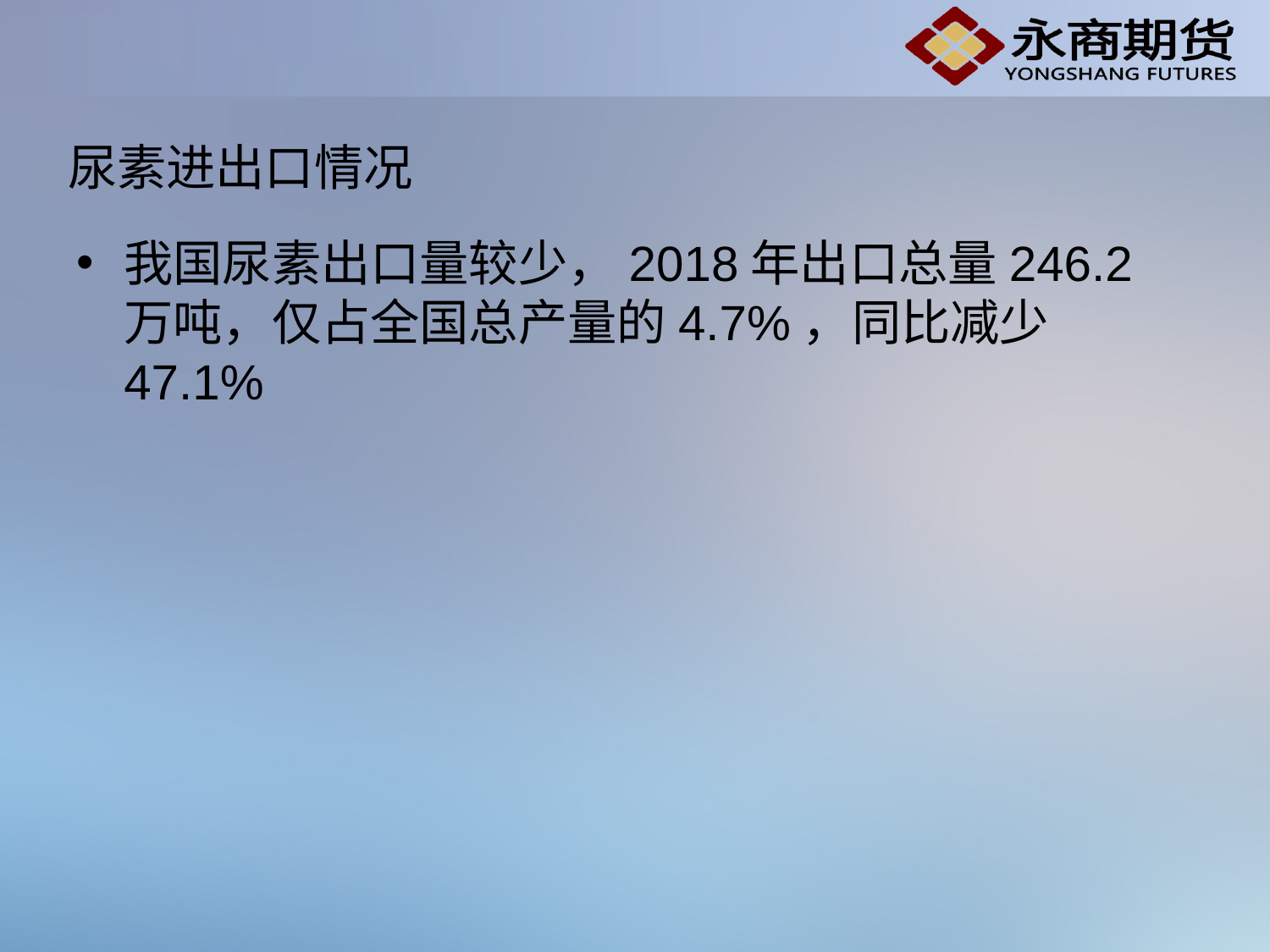

# 尿素进出口情况
我国尿素出口量较少，2018年出口总量246.2万吨，仅占全国总产量的4.7%，同比减少47.1%